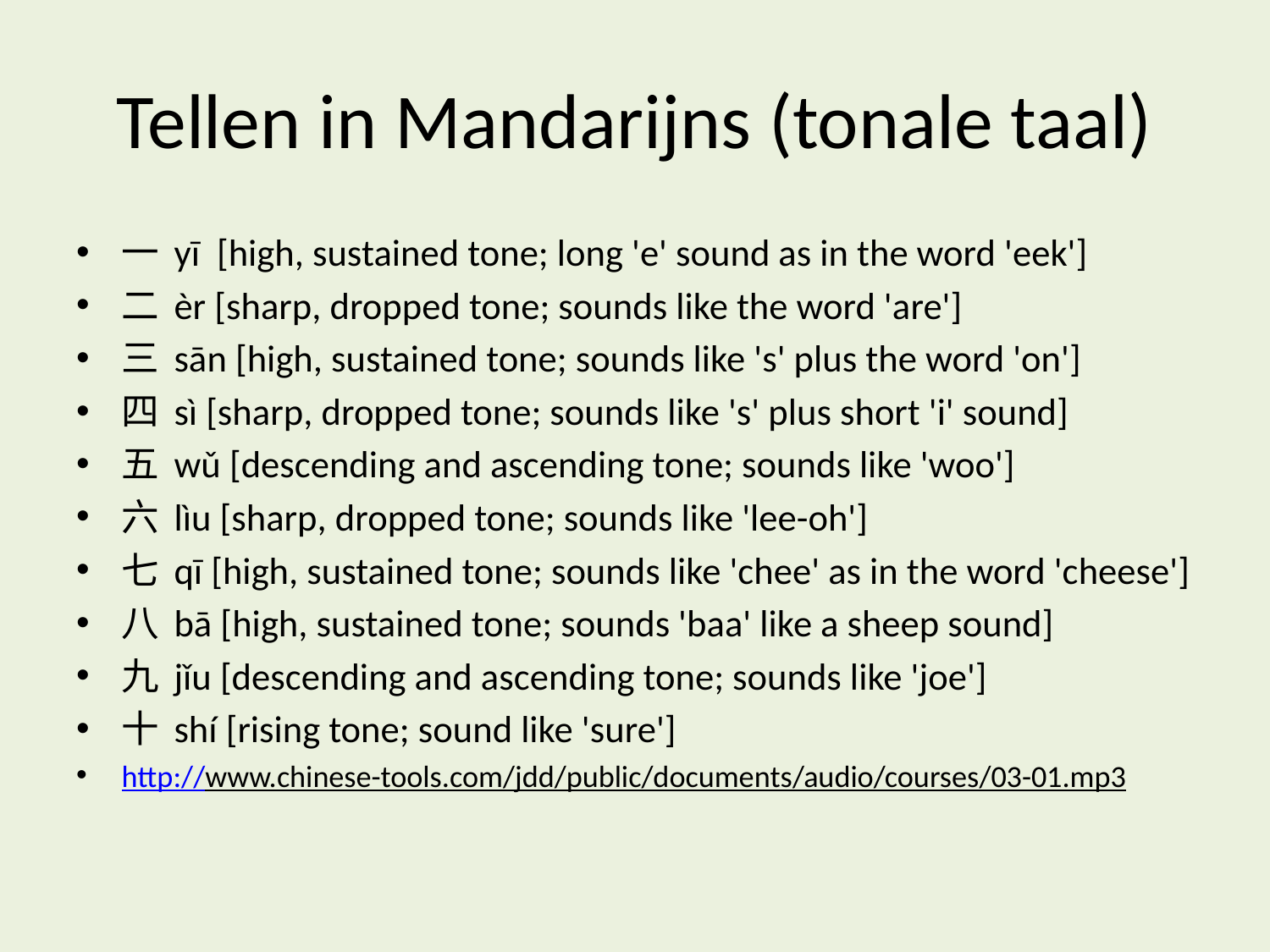

# Tellen in Mandarijns (tonale taal)
一 yī  [high, sustained tone; long 'e' sound as in the word 'eek']
二 èr [sharp, dropped tone; sounds like the word 'are']
三 sān [high, sustained tone; sounds like 's' plus the word 'on']
四 sì [sharp, dropped tone; sounds like 's' plus short 'i' sound]
五 wǔ [descending and ascending tone; sounds like 'woo']
六 lìu [sharp, dropped tone; sounds like 'lee-oh']
七 qī [high, sustained tone; sounds like 'chee' as in the word 'cheese']
八 bā [high, sustained tone; sounds 'baa' like a sheep sound]
九 jǐu [descending and ascending tone; sounds like 'joe']
十 shí [rising tone; sound like 'sure']
http://www.chinese-tools.com/jdd/public/documents/audio/courses/03-01.mp3